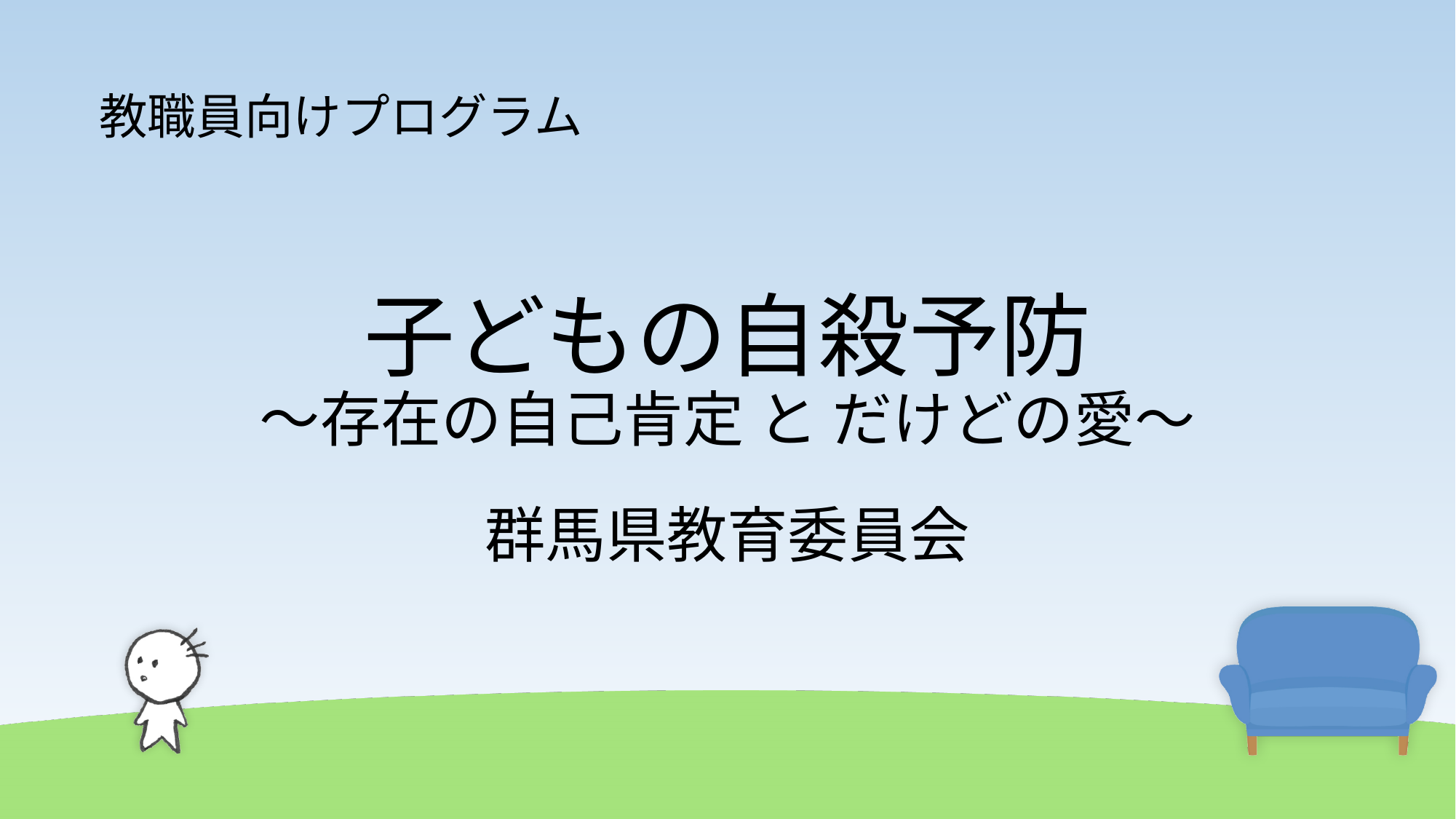

教職員向けプログラム
# 子どもの自殺予防 ～存在の自己肯定 と だけどの愛～
群馬県教育委員会